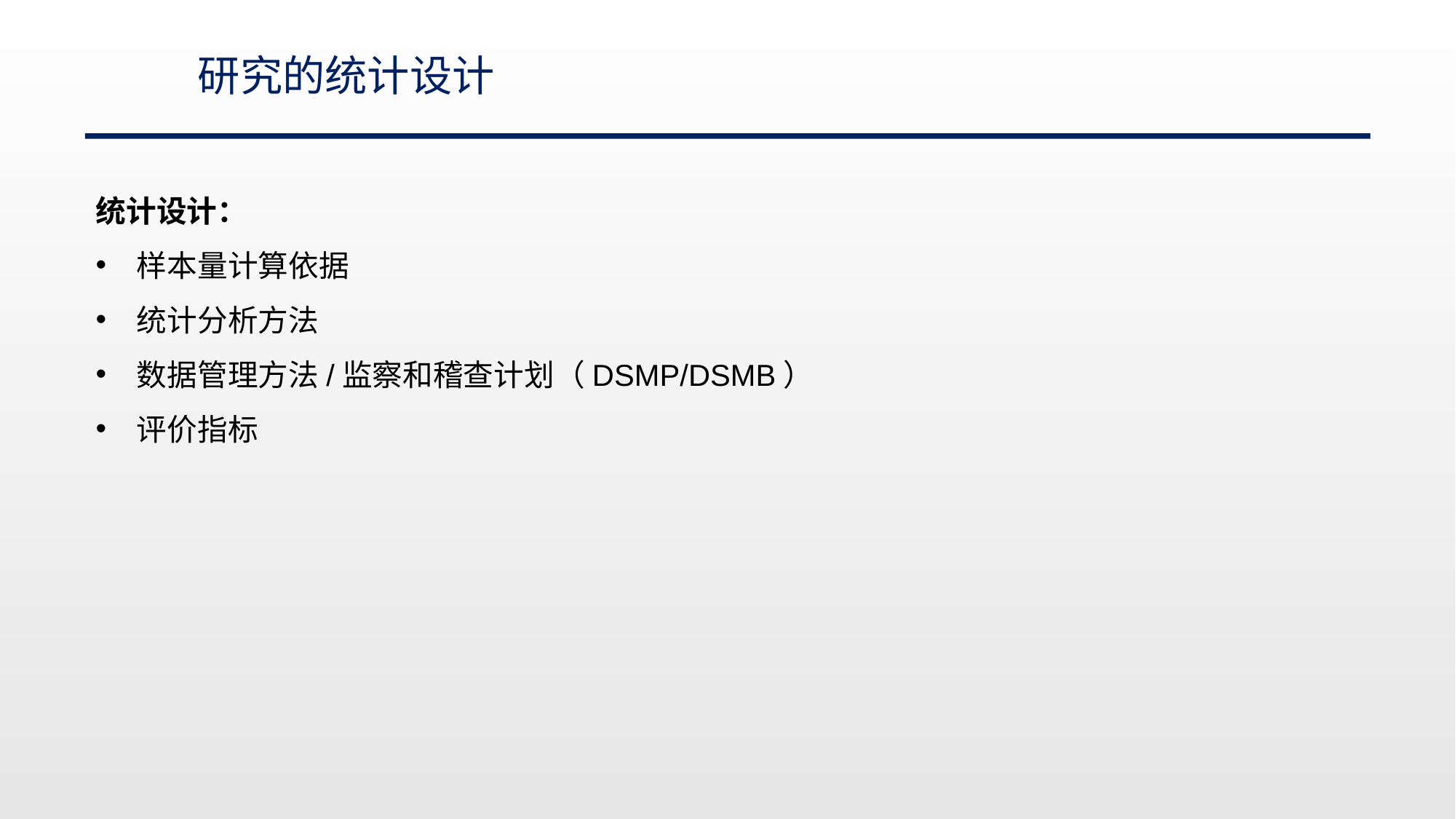

研究的统计设计

统计设计：
样本量计算依据
统计分析方法
数据管理方法/监察和稽查计划（DSMP/DSMB）
评价指标